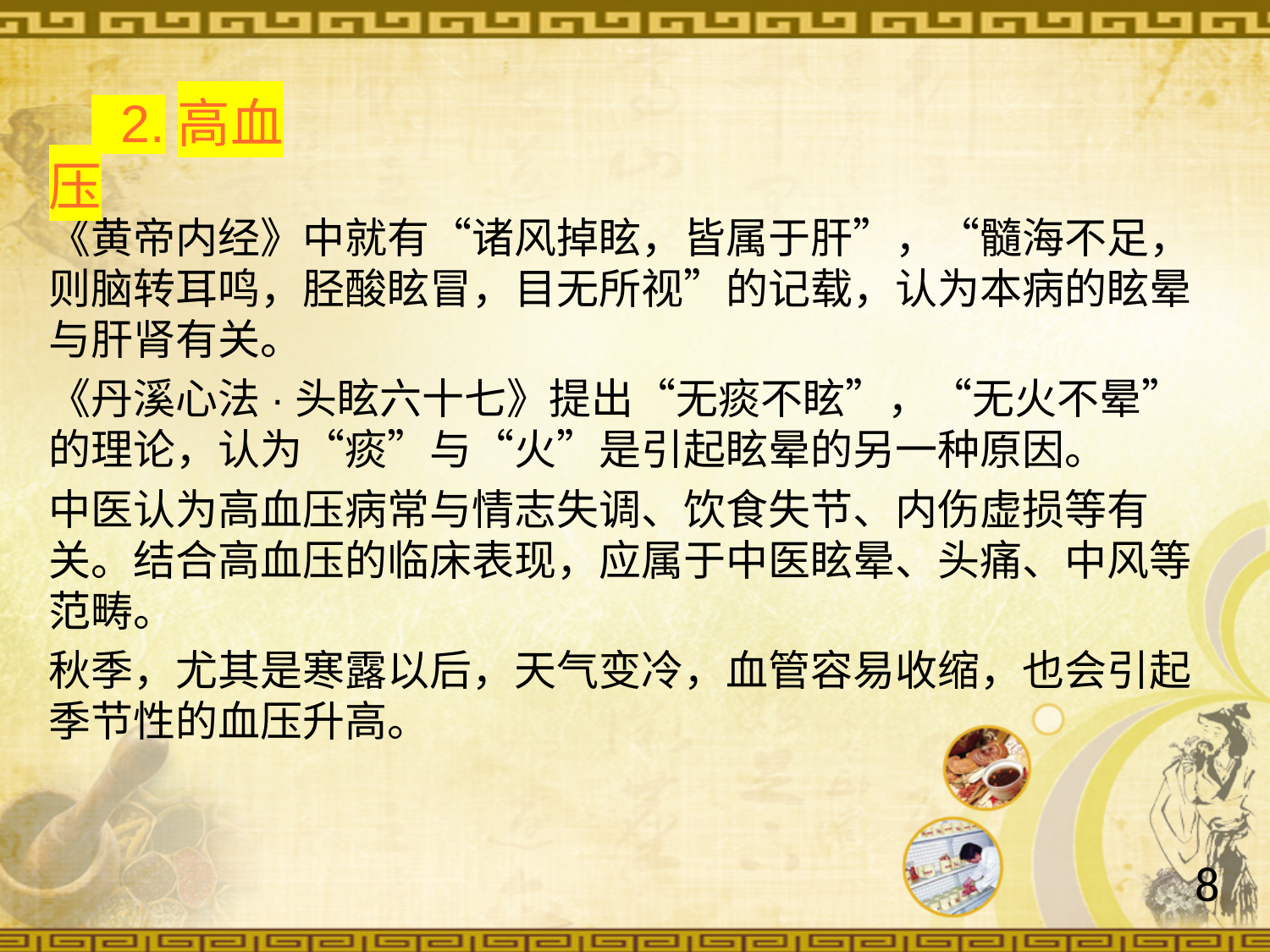

2.高血压
《黄帝内经》中就有“诸风掉眩，皆属于肝”，“髓海不足，则脑转耳鸣，胫酸眩冒，目无所视”的记载，认为本病的眩晕与肝肾有关。
《丹溪心法·头眩六十七》提出“无痰不眩”，“无火不晕”的理论，认为“痰”与“火”是引起眩晕的另一种原因。
中医认为高血压病常与情志失调、饮食失节、内伤虚损等有关。结合高血压的临床表现，应属于中医眩晕、头痛、中风等范畴。
秋季，尤其是寒露以后，天气变冷，血管容易收缩，也会引起季节性的血压升高。

8